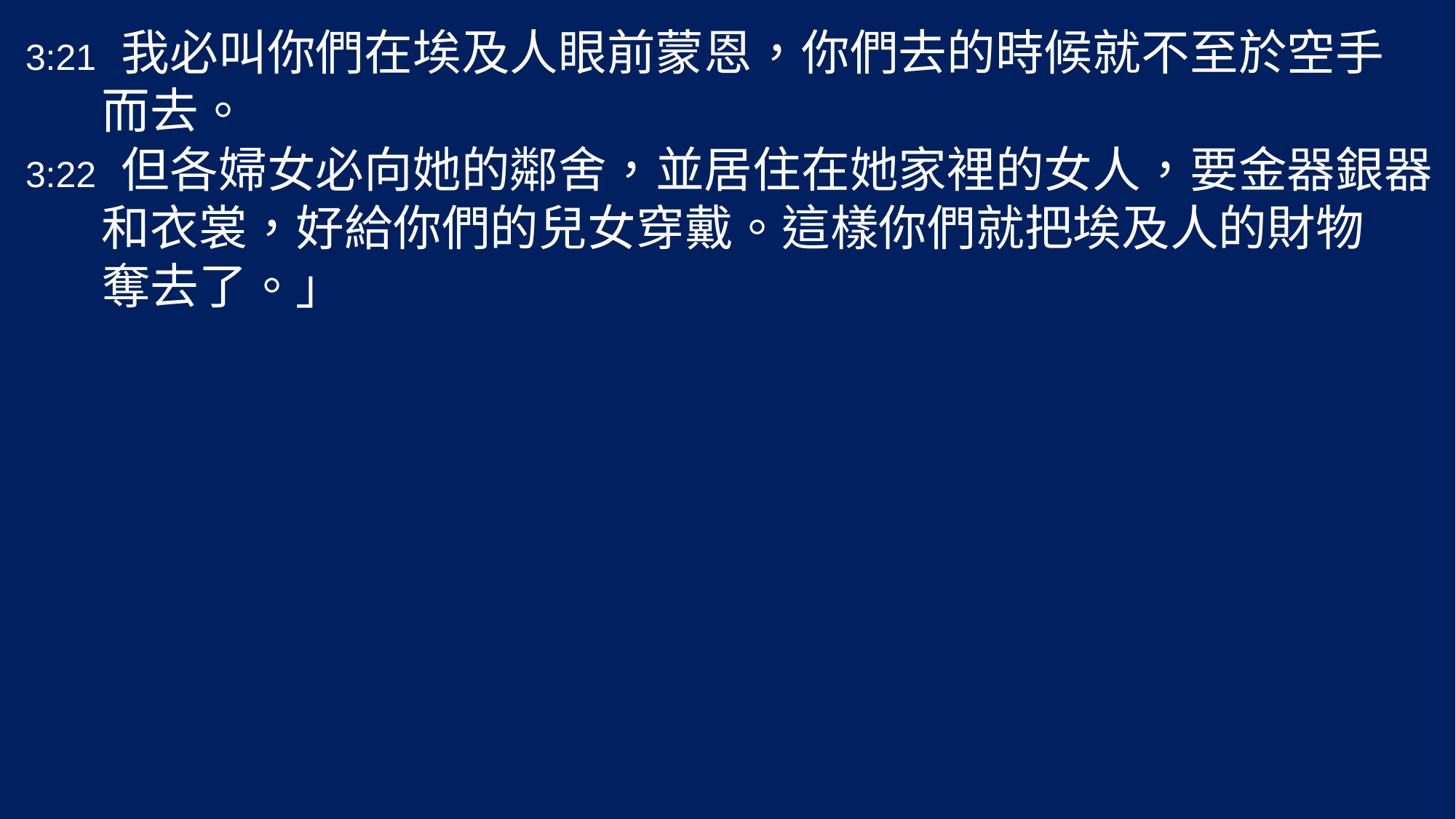

# 3:21 我必叫你們在埃及人眼前蒙恩，你們去的時候就不至於空手 而去。 3:22 但各婦女必向她的鄰舍，並居住在她家裡的女人，要金器銀器 和衣裳，好給你們的兒女穿戴。這樣你們就把埃及人的財物 奪去了。」